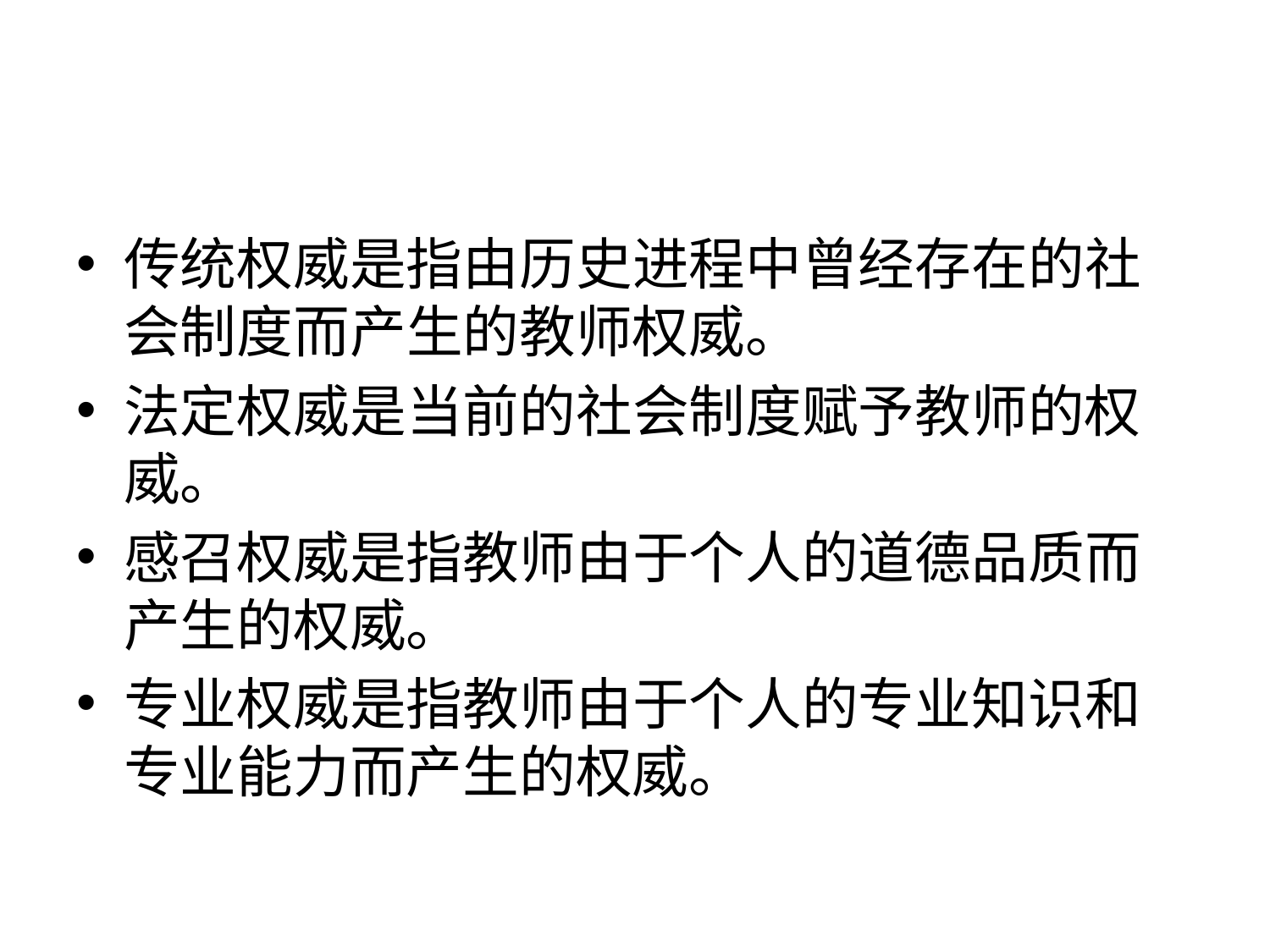

#
传统权威是指由历史进程中曾经存在的社会制度而产生的教师权威。
法定权威是当前的社会制度赋予教师的权威。
感召权威是指教师由于个人的道德品质而产生的权威。
专业权威是指教师由于个人的专业知识和专业能力而产生的权威。